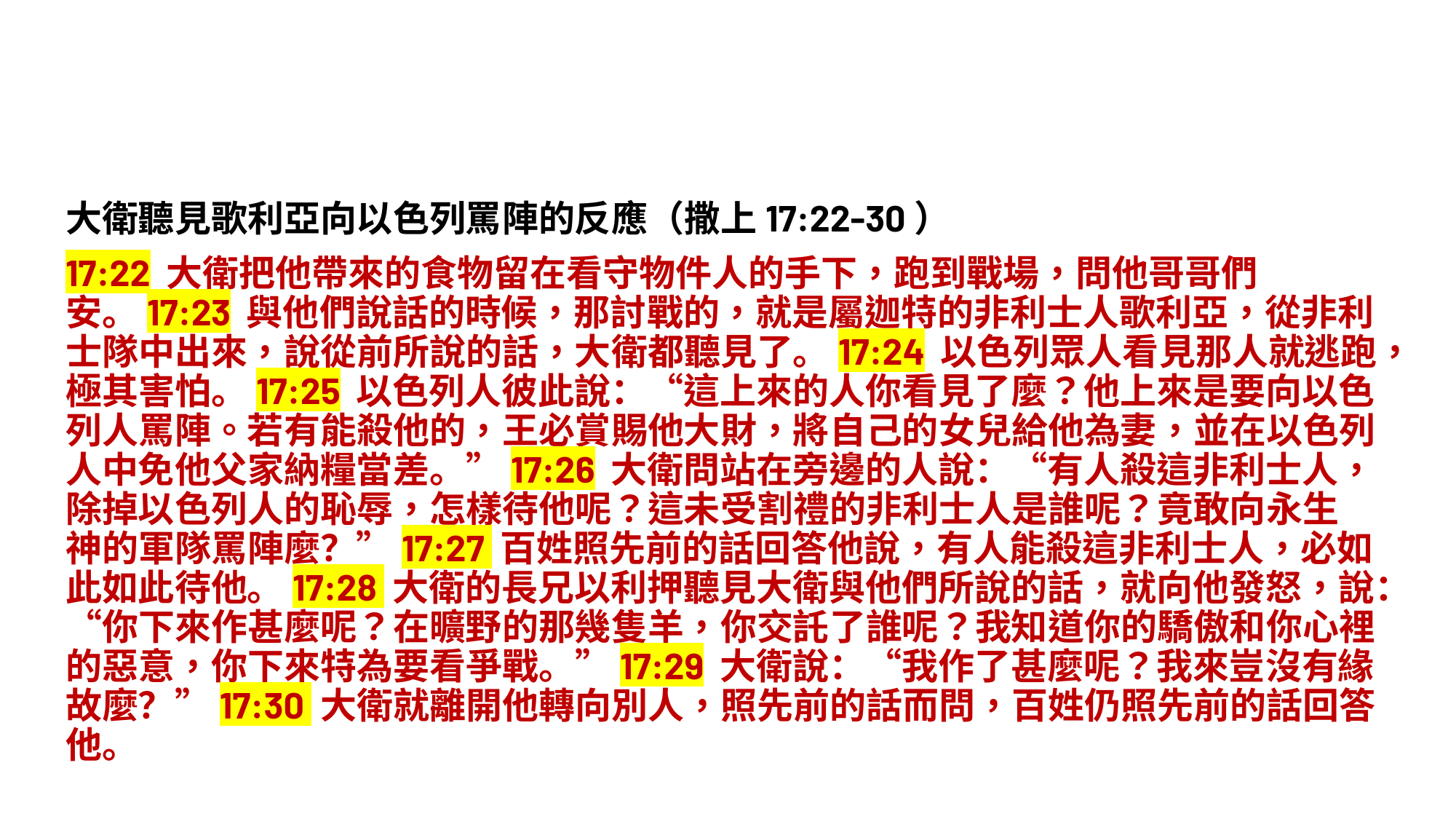

大衛聽見歌利亞向以色列罵陣的反應（撒上17:22-30）
17:22 大衛把他帶來的食物留在看守物件人的手下，跑到戰場，問他哥哥們安。17:23 與他們說話的時候，那討戰的，就是屬迦特的非利士人歌利亞，從非利士隊中出來，說從前所說的話，大衛都聽見了。17:24 以色列眾人看見那人就逃跑，極其害怕。17:25 以色列人彼此說：“這上來的人你看見了麼？他上來是要向以色列人罵陣。若有能殺他的，王必賞賜他大財，將自己的女兒給他為妻，並在以色列人中免他父家納糧當差。”17:26 大衛問站在旁邊的人說：“有人殺這非利士人，除掉以色列人的恥辱，怎樣待他呢？這未受割禮的非利士人是誰呢？竟敢向永生　神的軍隊罵陣麼？”17:27 百姓照先前的話回答他說，有人能殺這非利士人，必如此如此待他。17:28 大衛的長兄以利押聽見大衛與他們所說的話，就向他發怒，說：“你下來作甚麼呢？在曠野的那幾隻羊，你交託了誰呢？我知道你的驕傲和你心裡的惡意，你下來特為要看爭戰。”17:29 大衛說：“我作了甚麼呢？我來豈沒有緣故麼？”17:30 大衛就離開他轉向別人，照先前的話而問，百姓仍照先前的話回答他。